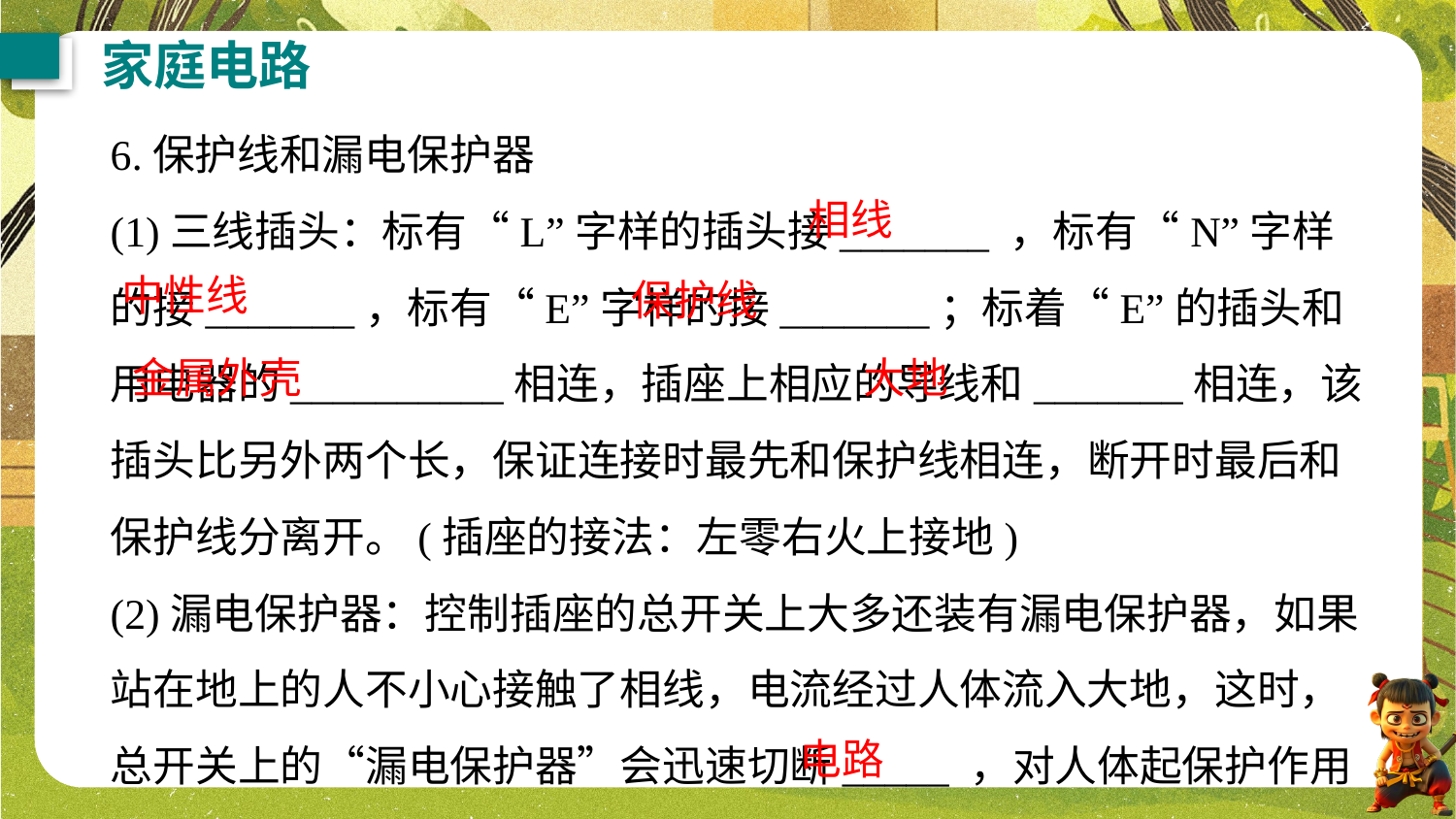

家庭电路

6.保护线和漏电保护器
(1)三线插头：标有“L”字样的插头接_______ ，标有“N”字样的接_______，标有“E”字样的接_______；标着“E”的插头和用电器的__________相连，插座上相应的导线和_______相连，该插头比另外两个长，保证连接时最先和保护线相连，断开时最后和保护线分离开。(插座的接法：左零右火上接地)
(2)漏电保护器：控制插座的总开关上大多还装有漏电保护器，如果站在地上的人不小心接触了相线，电流经过人体流入大地，这时，总开关上的“漏电保护器”会迅速切断_____ ，对人体起保护作用 。
相线
中性线
保护线
大地
金属外壳
电路